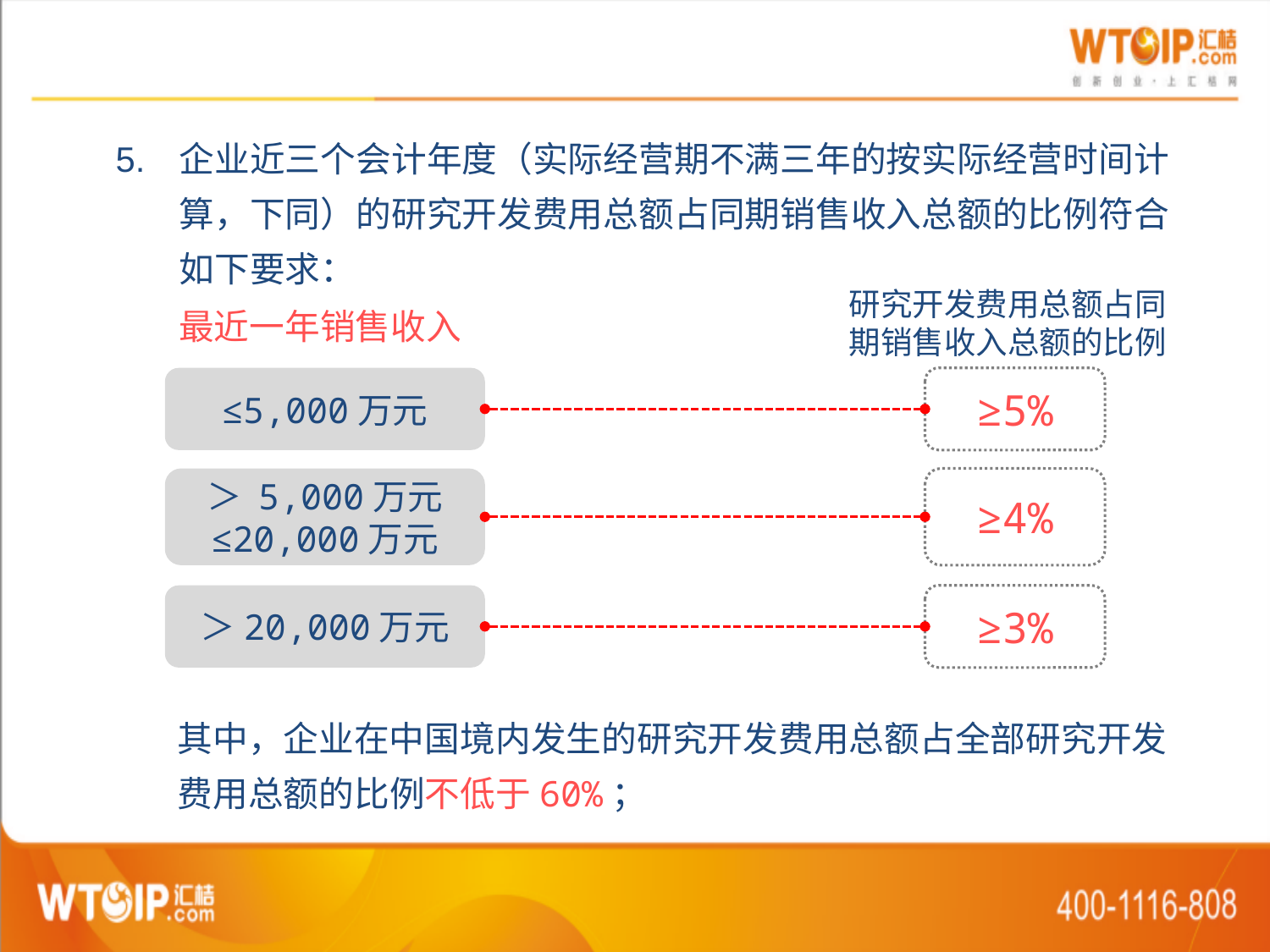

企业近三个会计年度（实际经营期不满三年的按实际经营时间计算，下同）的研究开发费用总额占同期销售收入总额的比例符合如下要求：
研究开发费用总额占同期销售收入总额的比例
最近一年销售收入
≥5%
≤5,000万元
≥4%
＞ 5,000万元
≤20,000万元
≥3%
＞20,000万元
其中，企业在中国境内发生的研究开发费用总额占全部研究开发费用总额的比例不低于60%；